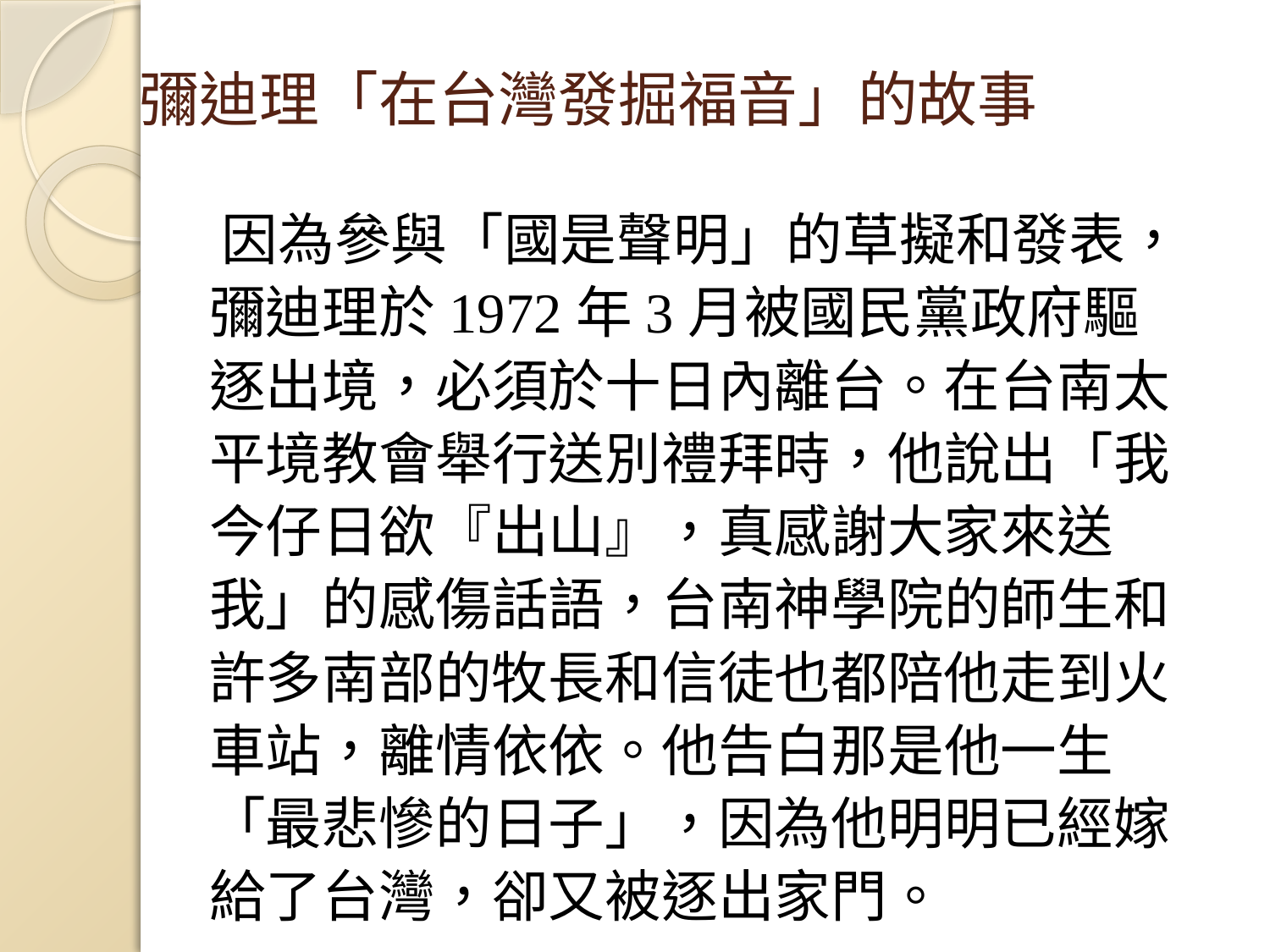

# 彌迪理「在台灣發掘福音」的故事
   因為參與「國是聲明」的草擬和發表，彌迪理於1972年3月被國民黨政府驅逐出境，必須於十日內離台。在台南太平境教會舉行送別禮拜時，他說出「我今仔日欲『出山』，真感謝大家來送我」的感傷話語，台南神學院的師生和許多南部的牧長和信徒也都陪他走到火車站，離情依依。他告白那是他一生「最悲慘的日子」，因為他明明已經嫁給了台灣，卻又被逐出家門。